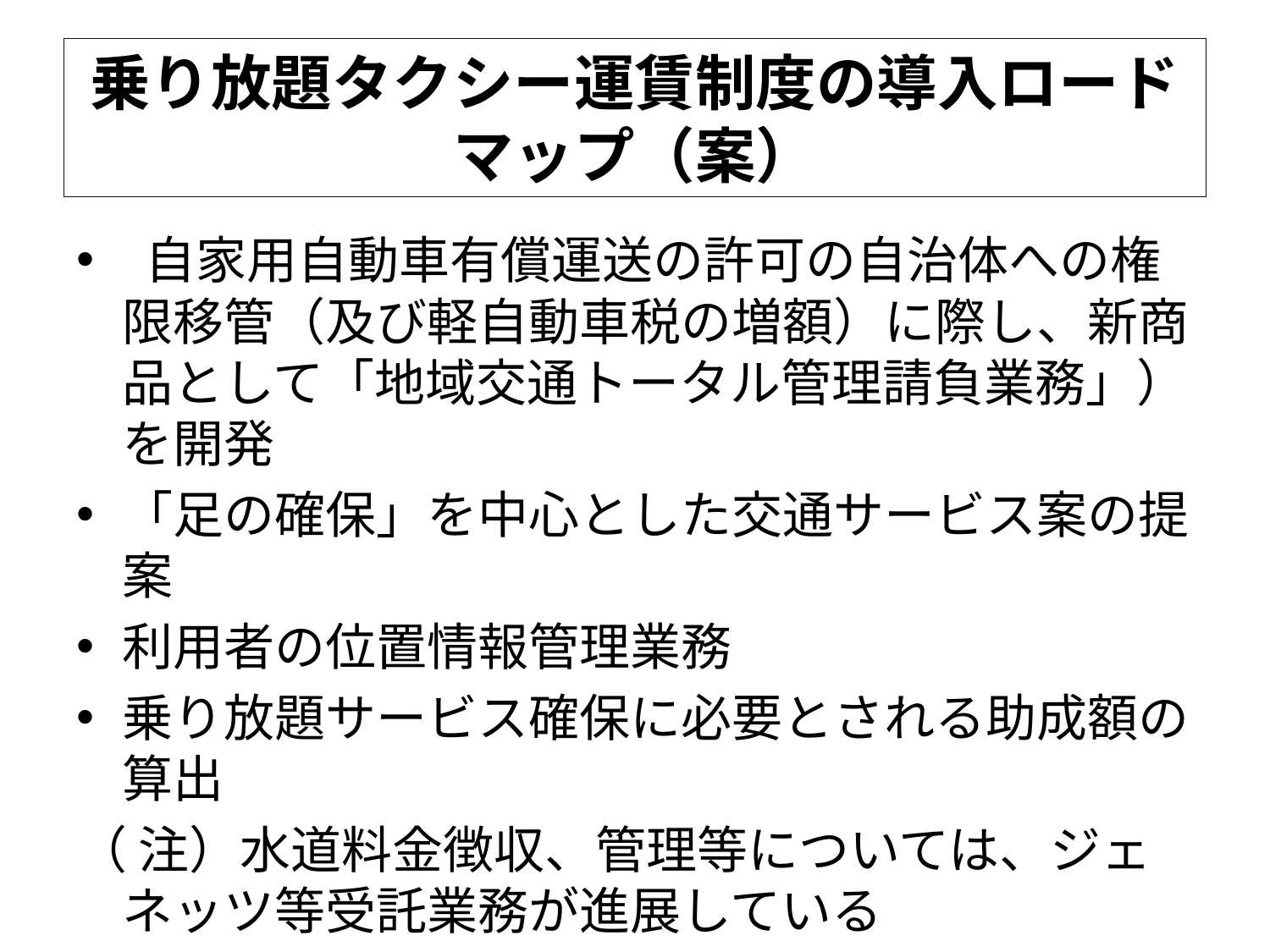

# 乗り放題タクシー運賃制度の導入ロードマップ（案）
 自家用自動車有償運送の許可の自治体への権限移管（及び軽自動車税の増額）に際し、新商品として「地域交通トータル管理請負業務」）を開発
「足の確保」を中心とした交通サービス案の提案
利用者の位置情報管理業務
乗り放題サービス確保に必要とされる助成額の算出
（ 注）水道料金徴収、管理等については、ジェネッツ等受託業務が進展している